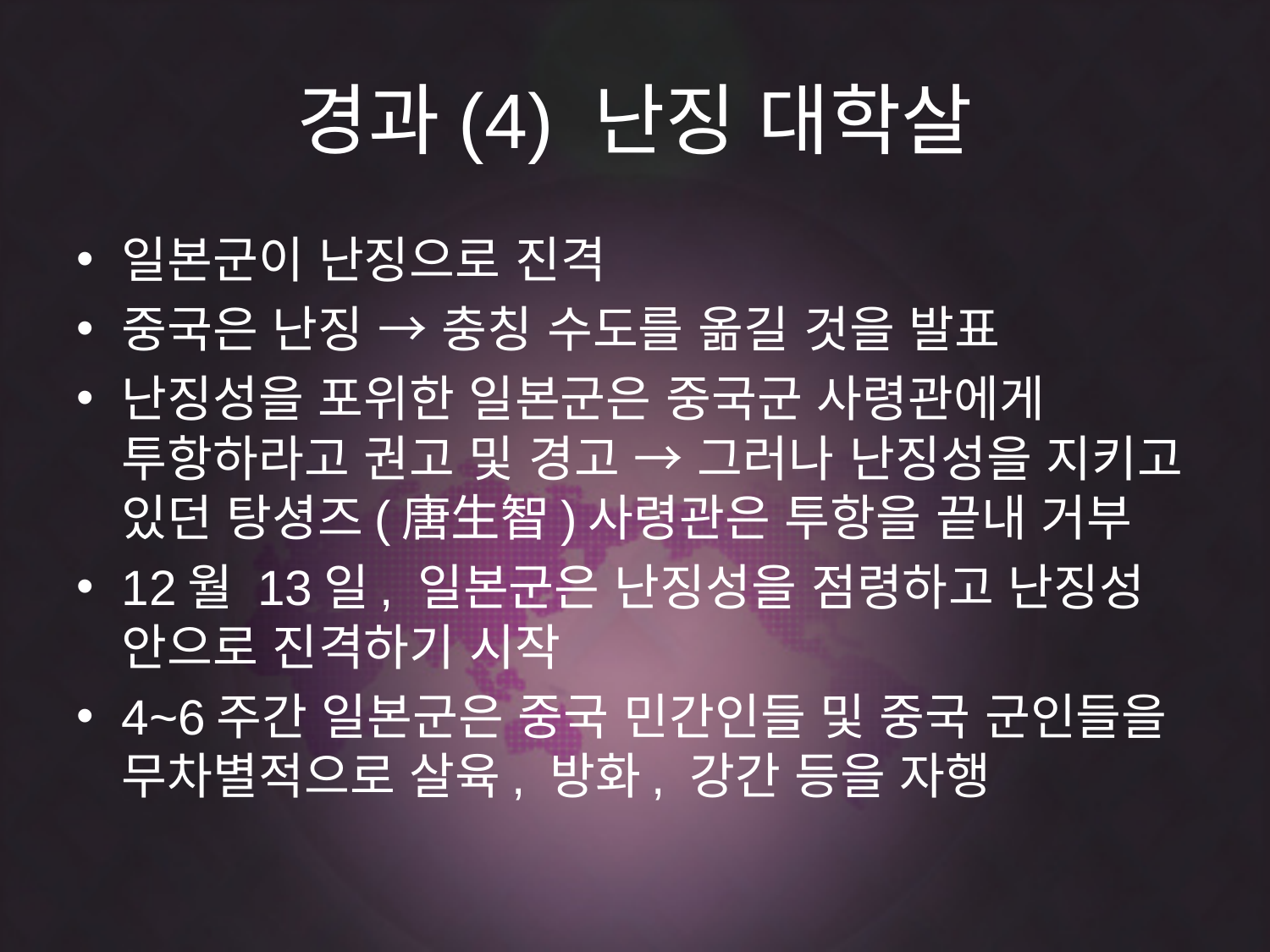

# 경과(4) 난징 대학살
일본군이 난징으로 진격
중국은 난징 → 충칭 수도를 옮길 것을 발표
난징성을 포위한 일본군은 중국군 사령관에게 투항하라고 권고 및 경고 → 그러나 난징성을 지키고 있던 탕셩즈(唐生智)사령관은 투항을 끝내 거부
12월 13일, 일본군은 난징성을 점령하고 난징성 안으로 진격하기 시작
4~6주간 일본군은 중국 민간인들 및 중국 군인들을 무차별적으로 살육, 방화, 강간 등을 자행